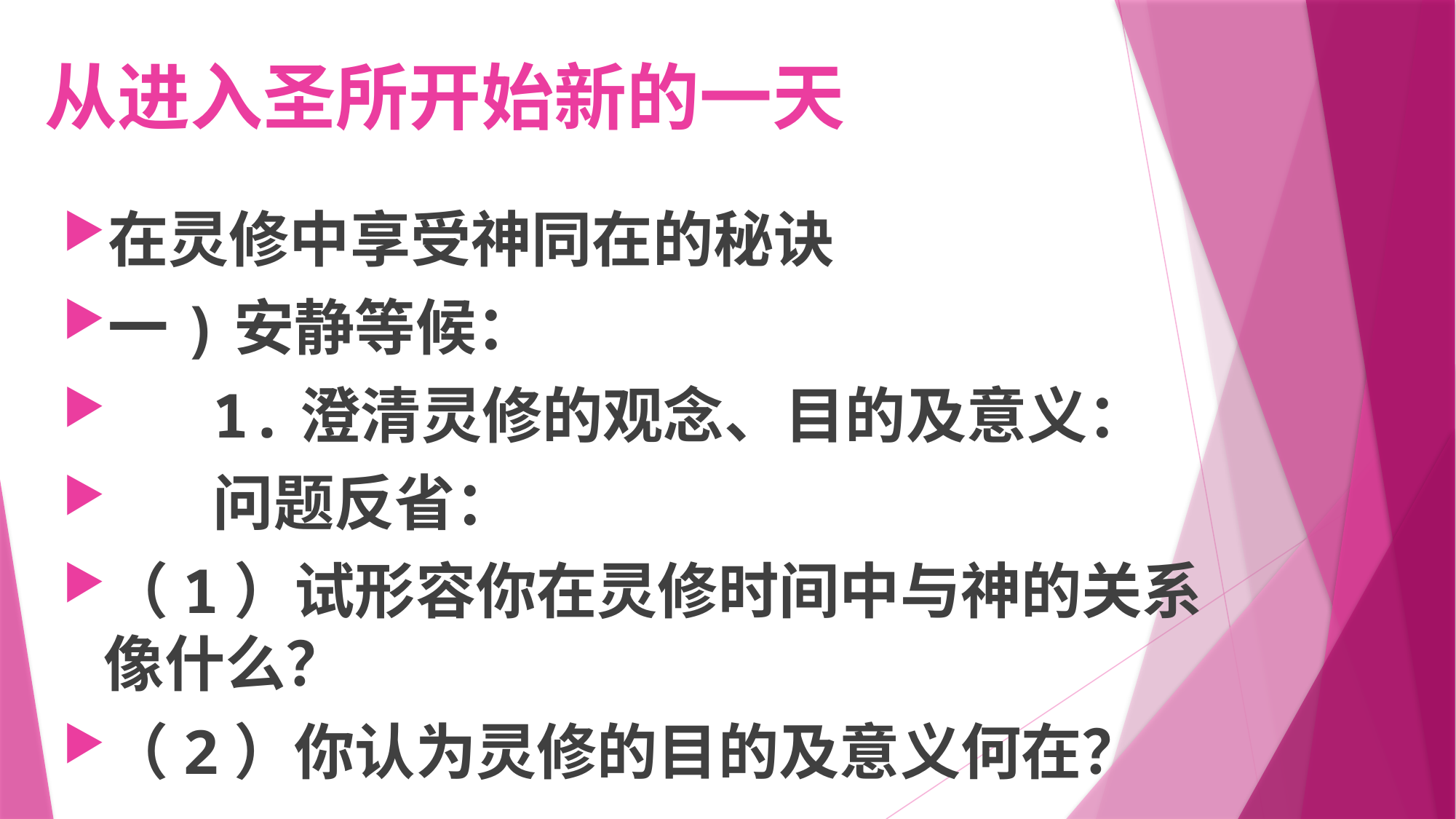

# 从进入圣所开始新的一天
在灵修中享受神同在的秘诀
一)安静等候：
	1.澄清灵修的观念、目的及意义：
	问题反省：
（1）试形容你在灵修时间中与神的关系像什么？
（2）你认为灵修的目的及意义何在？